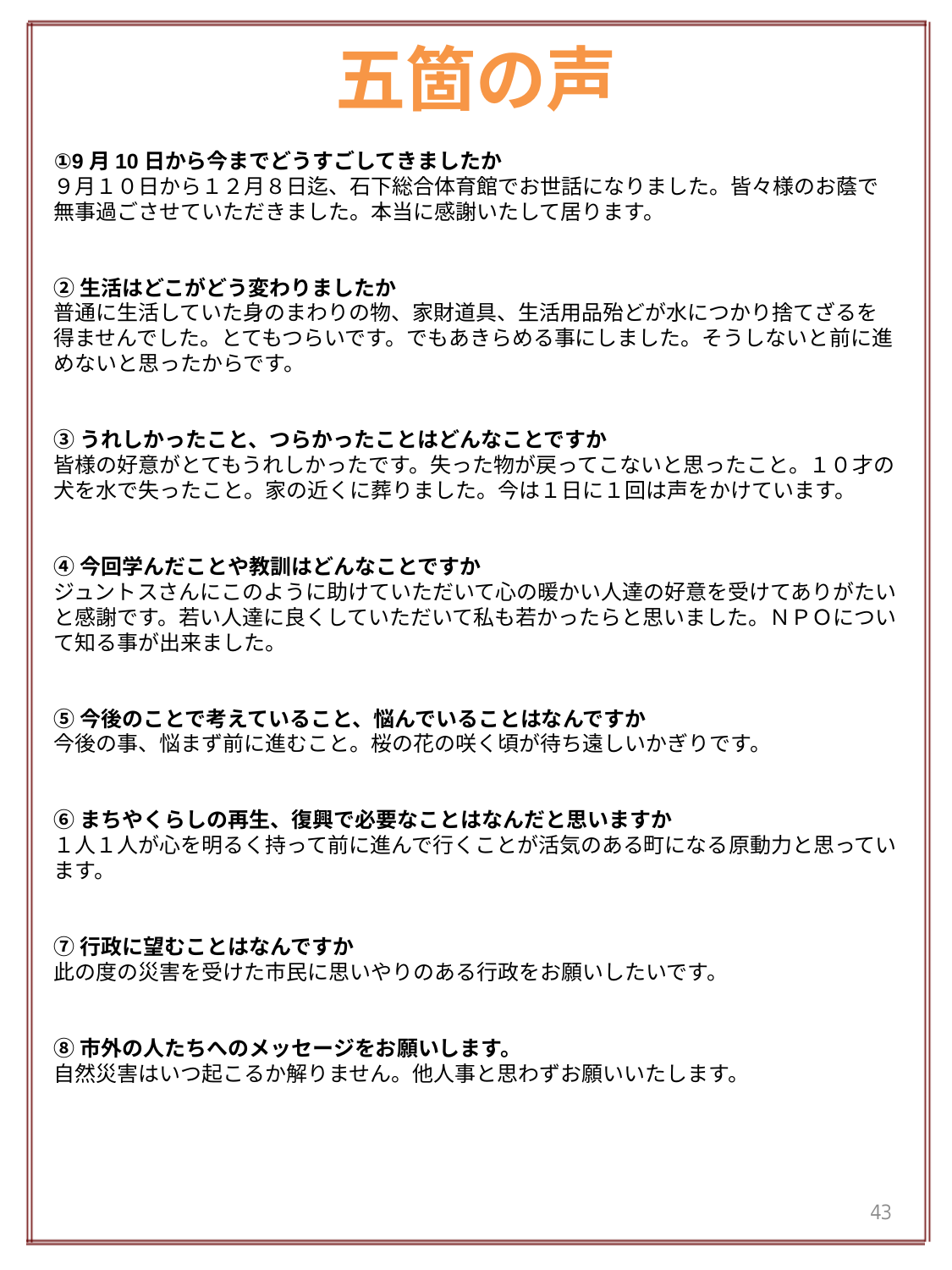

# 五箇の声
①9月10日から今までどうすごしてきましたか
９月１０日から１２月８日迄、石下総合体育館でお世話になりました。皆々様のお蔭で無事過ごさせていただきました。本当に感謝いたして居ります。

②生活はどこがどう変わりましたか
普通に生活していた身のまわりの物、家財道具、生活用品殆どが水につかり捨てざるを得ませんでした。とてもつらいです。でもあきらめる事にしました。そうしないと前に進めないと思ったからです。

③うれしかったこと、つらかったことはどんなことですか
皆様の好意がとてもうれしかったです。失った物が戻ってこないと思ったこと。１０才の犬を水で失ったこと。家の近くに葬りました。今は１日に１回は声をかけています。

④今回学んだことや教訓はどんなことですか
ジュントスさんにこのように助けていただいて心の暖かい人達の好意を受けてありがたいと感謝です。若い人達に良くしていただいて私も若かったらと思いました。ＮＰＯについて知る事が出来ました。

⑤今後のことで考えていること、悩んでいることはなんですか
今後の事、悩まず前に進むこと。桜の花の咲く頃が待ち遠しいかぎりです。

⑥まちやくらしの再生、復興で必要なことはなんだと思いますか
１人１人が心を明るく持って前に進んで行くことが活気のある町になる原動力と思っています。

⑦行政に望むことはなんですか
此の度の災害を受けた市民に思いやりのある行政をお願いしたいです。

⑧市外の人たちへのメッセージをお願いします。
自然災害はいつ起こるか解りません。他人事と思わずお願いいたします。

43